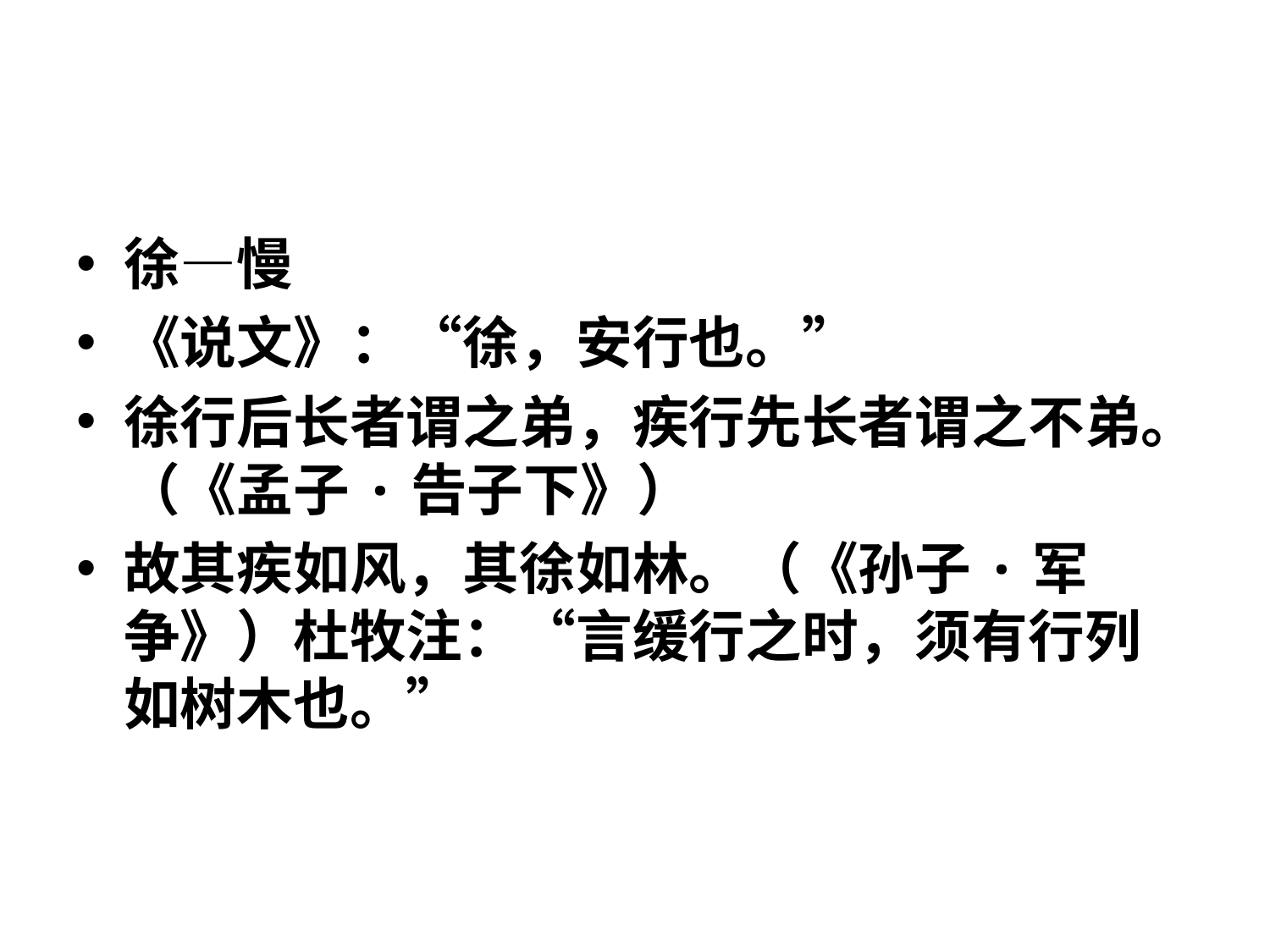

#
徐—慢
《说文》：“徐，安行也。”
徐行后长者谓之弟，疾行先长者谓之不弟。（《孟子·告子下》）
故其疾如风，其徐如林。（《孙子·军争》）杜牧注：“言缓行之时，须有行列如树木也。”